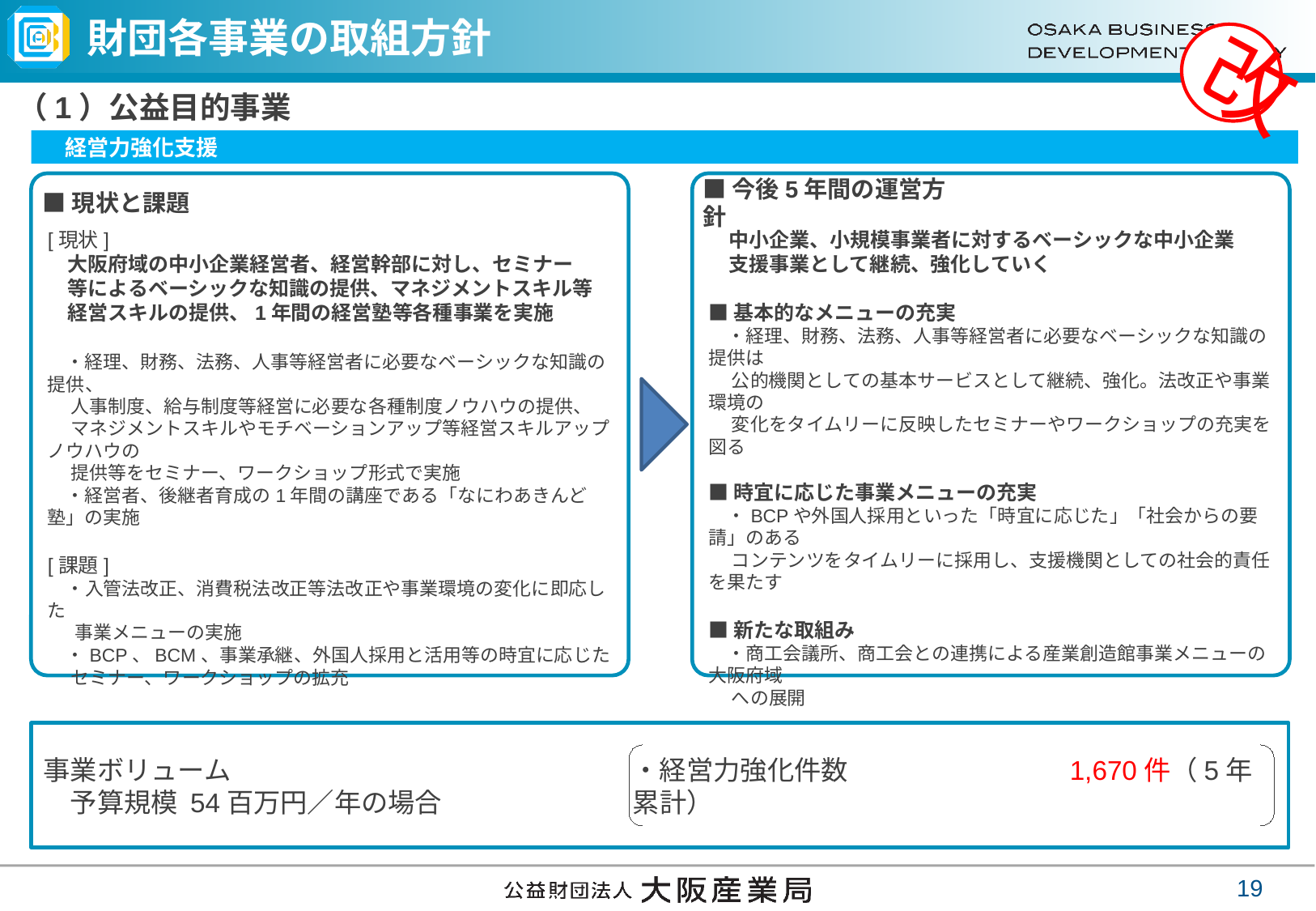

# 財団各事業の取組方針
改
（1）公益目的事業
　経営力強化支援

■現状と課題
■今後5年間の運営方針
[現状]
　大阪府域の中小企業経営者、経営幹部に対し、セミナー
　等によるベーシックな知識の提供、マネジメントスキル等
　経営スキルの提供、1年間の経営塾等各種事業を実施

　・経理、財務、法務、人事等経営者に必要なベーシックな知識の提供、
　 人事制度、給与制度等経営に必要な各種制度ノウハウの提供、
　 マネジメントスキルやモチベーションアップ等経営スキルアップノウハウの
　 提供等をセミナー、ワークショップ形式で実施
　・経営者、後継者育成の1年間の講座である「なにわあきんど塾」の実施

[課題]
　・入管法改正、消費税法改正等法改正や事業環境の変化に即応した
 　事業メニューの実施
　・BCP、BCM、事業承継、外国人採用と活用等の時宜に応じた
　 セミナー、ワークショップの拡充
　中小企業、小規模事業者に対するベーシックな中小企業
　支援事業として継続、強化していく

■基本的なメニューの充実
　・経理、財務、法務、人事等経営者に必要なベーシックな知識の提供は
　 公的機関としての基本サービスとして継続、強化。法改正や事業環境の
　 変化をタイムリーに反映したセミナーやワークショップの充実を図る

■時宜に応じた事業メニューの充実
　・BCPや外国人採用といった「時宜に応じた」「社会からの要請」のある
　 コンテンツをタイムリーに採用し、支援機関としての社会的責任を果たす

■新たな取組み
　・商工会議所、商工会との連携による産業創造館事業メニューの大阪府域
　 への展開

事業ボリューム
　予算規模 54百万円／年の場合
・経営力強化件数　　　　　　　　1,670件（5年累計）
19